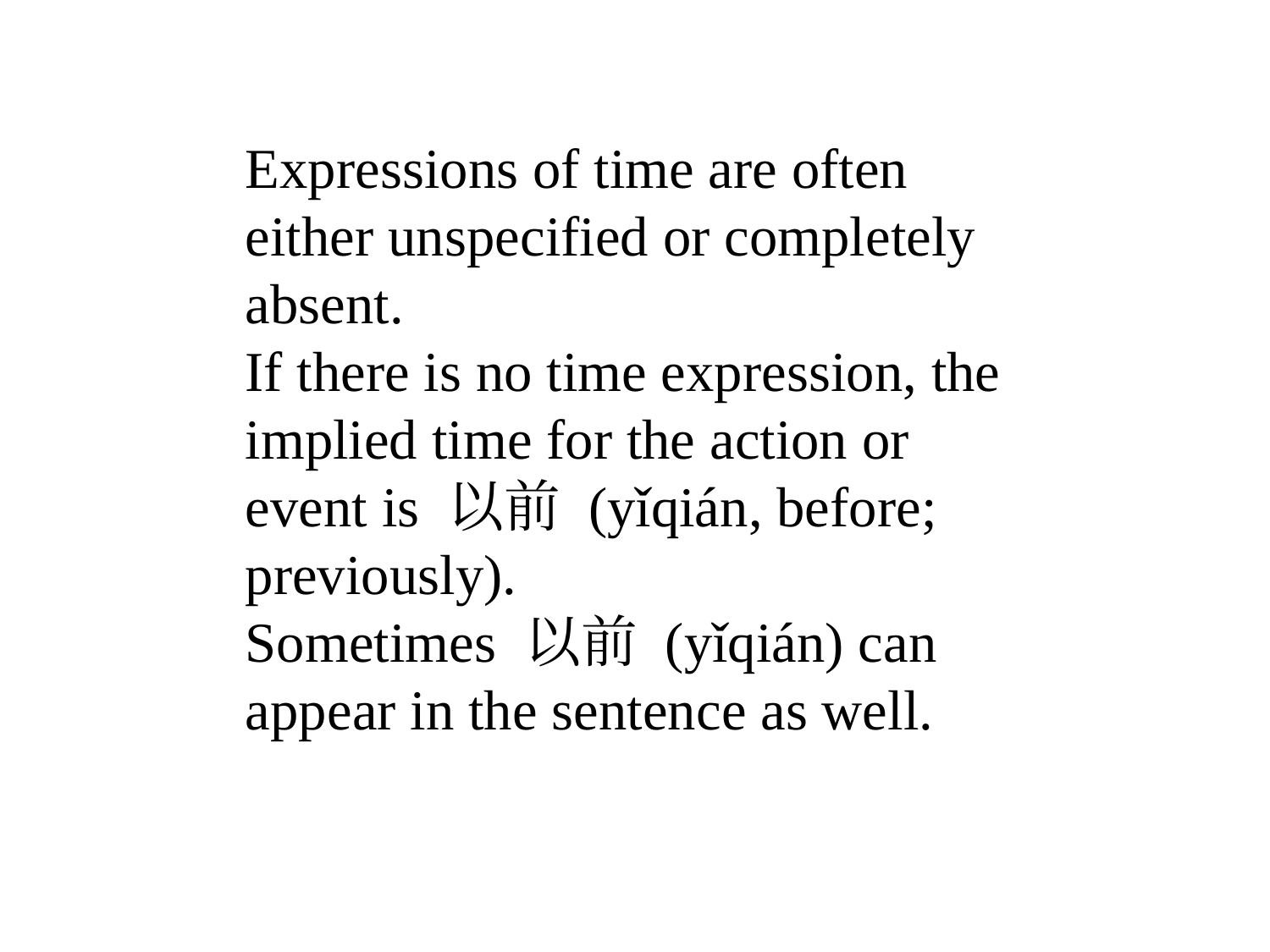

Expressions of time are often either unspecified or completely absent.
If there is no time expression, the implied time for the action or event is 以前 (yǐqián, before; previously).
Sometimes 以前 (yǐqián) can appear in the sentence as well.